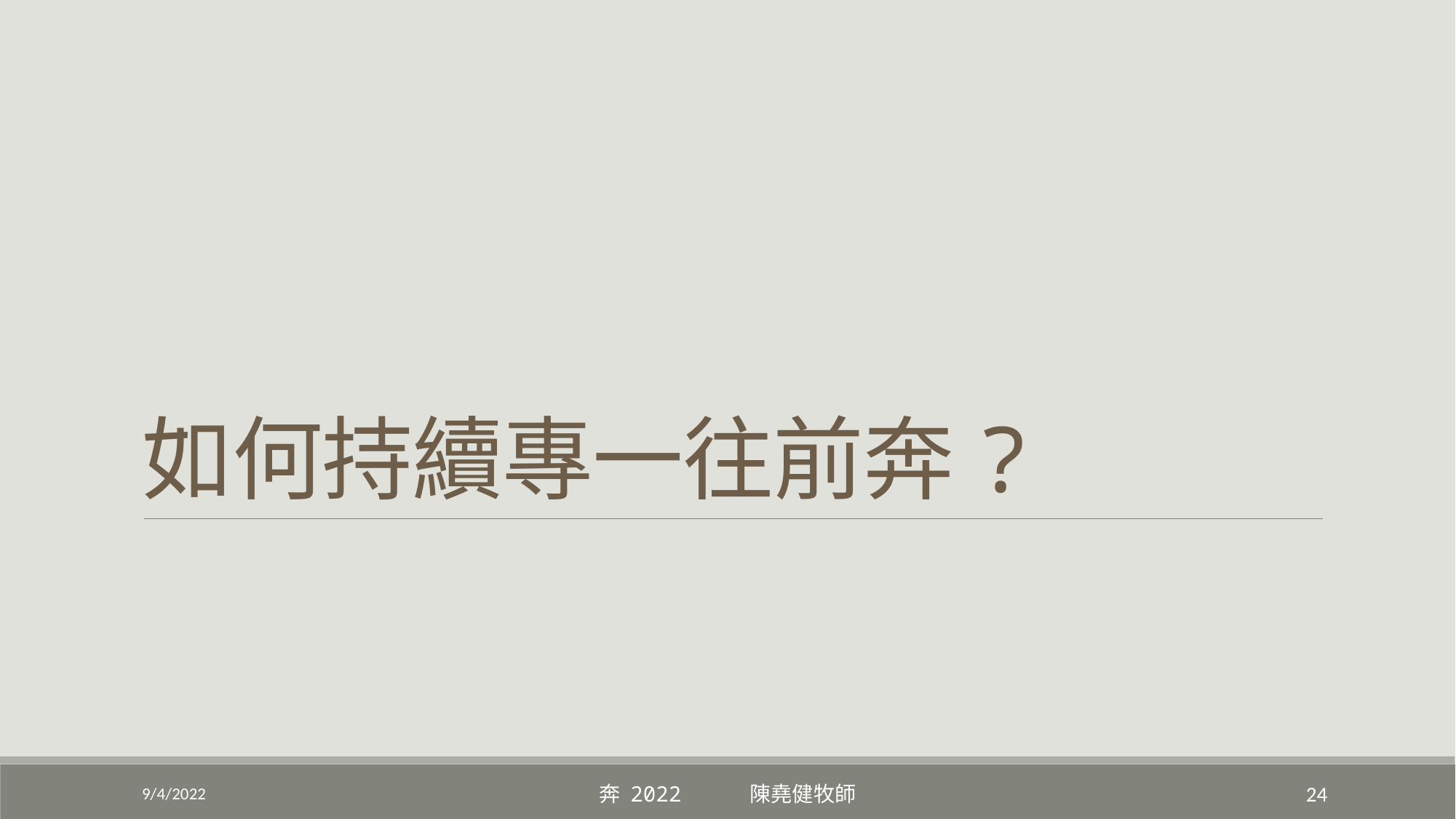

# 如何持續專一往前奔?

9/4/2022
奔 2022     陳堯健牧師
24